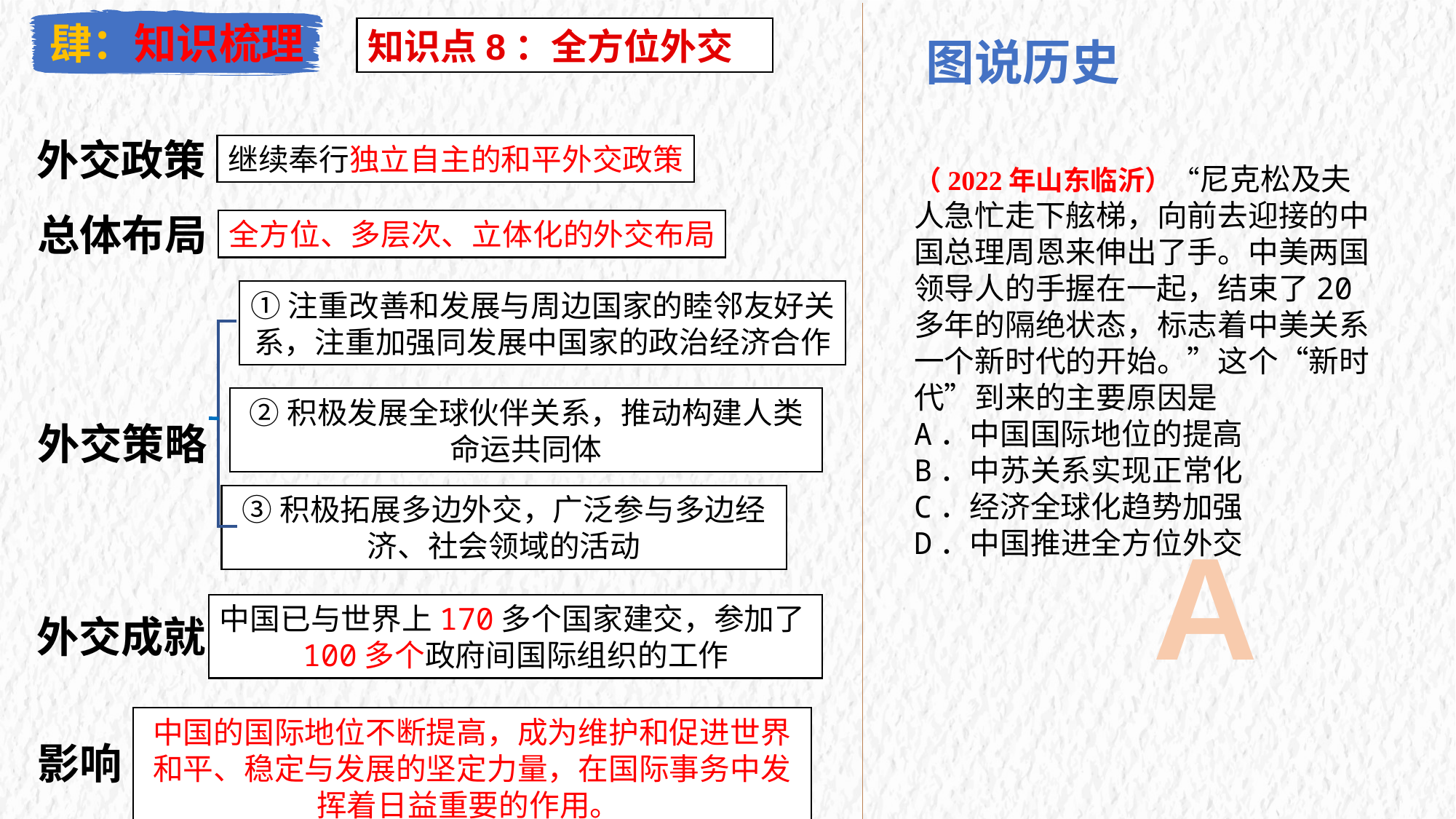

肆：知识梳理
知识点8：全方位外交
图说历史
外交政策
继续奉行独立自主的和平外交政策
（2022年山东临沂）“尼克松及夫人急忙走下舷梯，向前去迎接的中国总理周恩来伸出了手。中美两国领导人的手握在一起，结束了20多年的隔绝状态，标志着中美关系一个新时代的开始。”这个“新时代”到来的主要原因是A．中国国际地位的提高
B．中苏关系实现正常化C．经济全球化趋势加强
D．中国推进全方位外交
总体布局
全方位、多层次、立体化的外交布局
①注重改善和发展与周边国家的睦邻友好关系，注重加强同发展中国家的政治经济合作

②积极发展全球伙伴关系，推动构建人类命运共同体
外交策略
③积极拓展多边外交，广泛参与多边经济、社会领域的活动
A
中国已与世界上170多个国家建交，参加了100多个政府间国际组织的工作
外交成就
中国的国际地位不断提高，成为维护和促进世界和平、稳定与发展的坚定力量，在国际事务中发挥着日益重要的作用。
影响